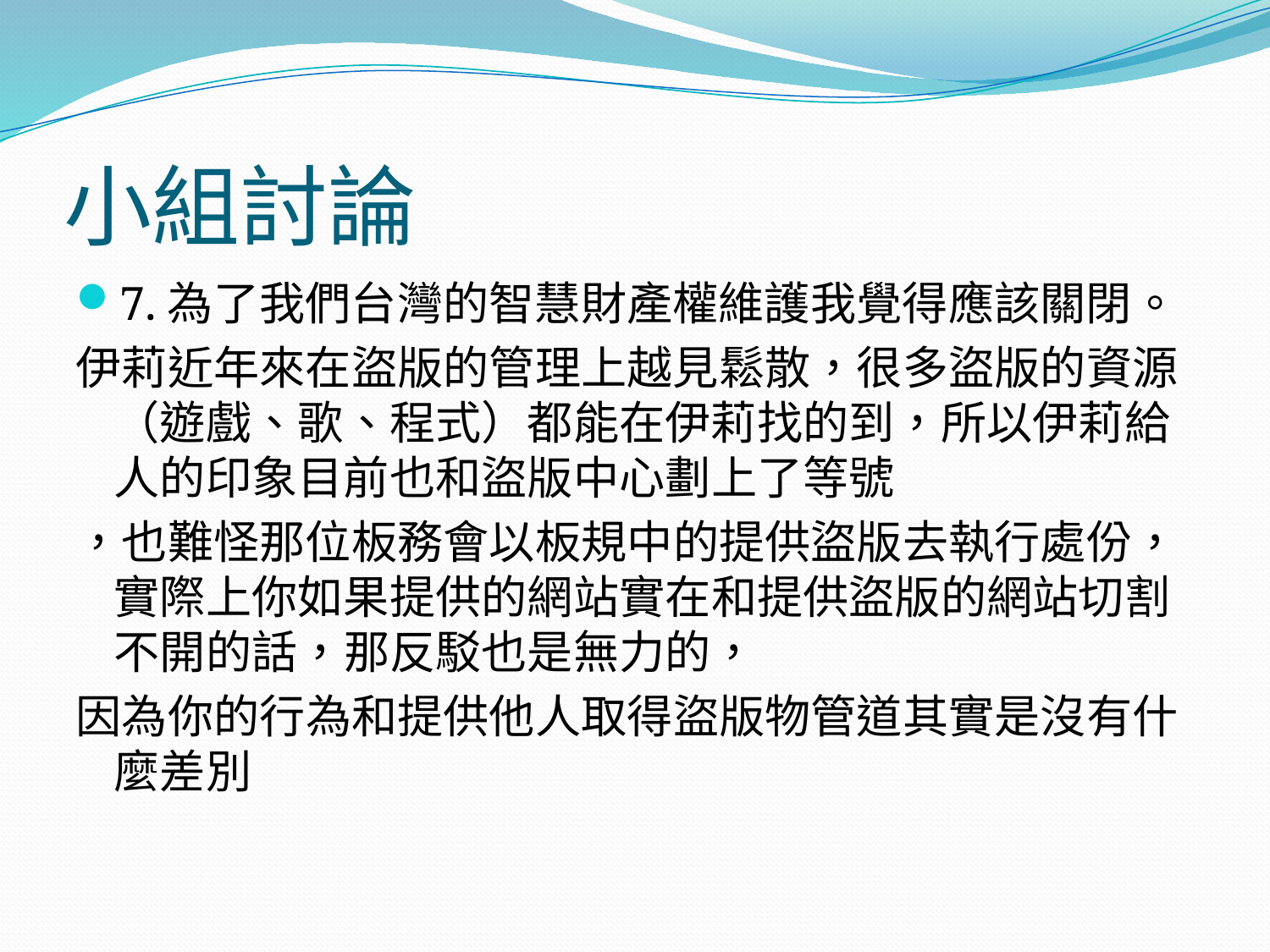

# 小組討論
7.為了我們台灣的智慧財產權維護我覺得應該關閉。
伊莉近年來在盜版的管理上越見鬆散，很多盜版的資源（遊戲、歌、程式）都能在伊莉找的到，所以伊莉給人的印象目前也和盜版中心劃上了等號
，也難怪那位板務會以板規中的提供盜版去執行處份，實際上你如果提供的網站實在和提供盜版的網站切割不開的話，那反駁也是無力的，
因為你的行為和提供他人取得盜版物管道其實是沒有什麼差別